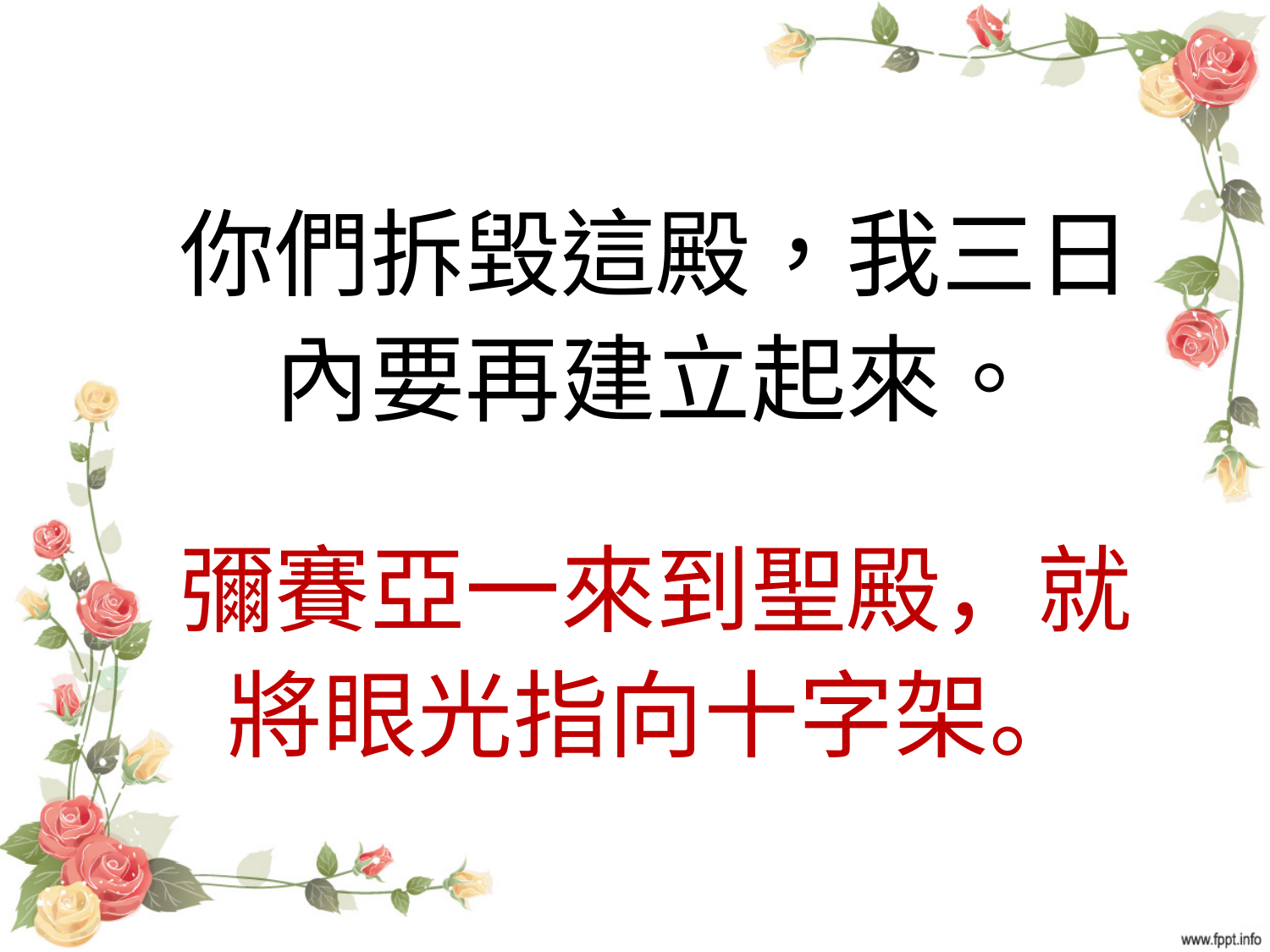

你們拆毀這殿，我三日內要再建立起來。
彌賽亞一來到聖殿，就將眼光指向十字架。